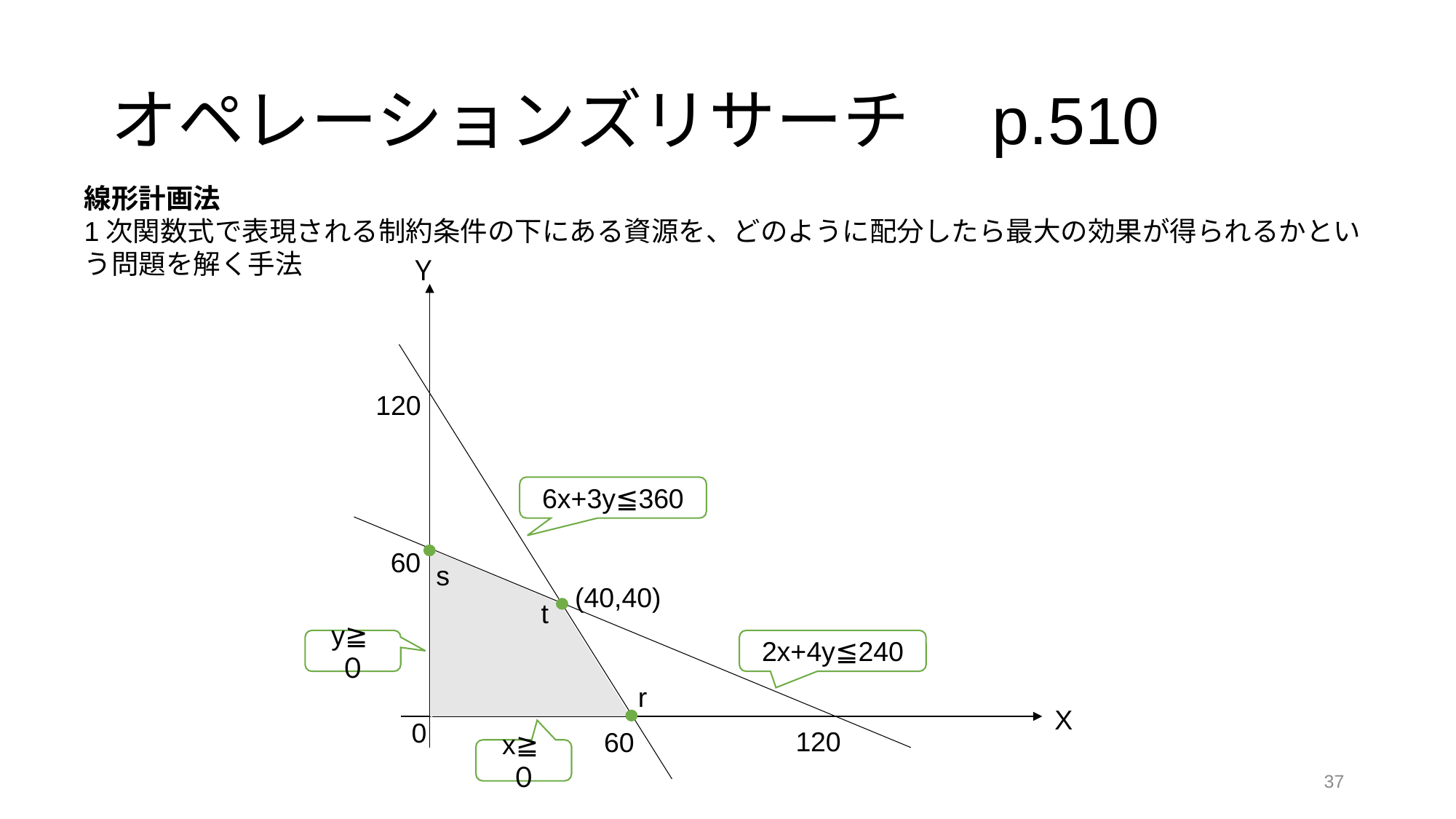

# オペレーションズリサーチ　p.510
線形計画法
1次関数式で表現される制約条件の下にある資源を、どのように配分したら最大の効果が得られるかという問題を解く手法
Ｙ
120
60
X
120
60

6x+3y≦360
s
(40,40)
t
y≧０
2x+4y≦240
r
0
x≧０
37